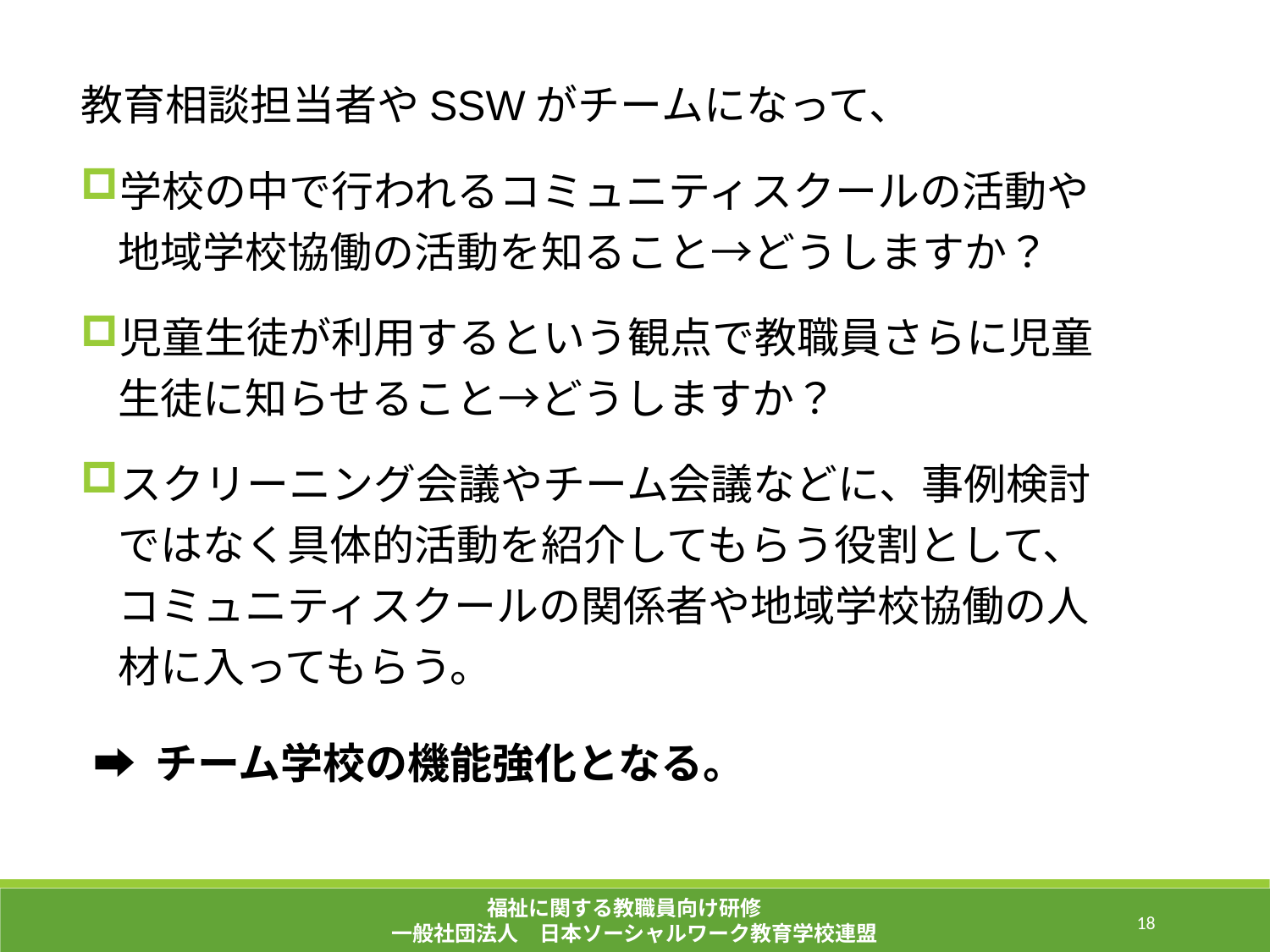

教育相談担当者やSSWがチームになって、
学校の中で行われるコミュニティスクールの活動や地域学校協働の活動を知ること→どうしますか？
児童生徒が利用するという観点で教職員さらに児童生徒に知らせること→どうしますか？
スクリーニング会議やチーム会議などに、事例検討ではなく具体的活動を紹介してもらう役割として、コミュニティスクールの関係者や地域学校協働の人材に入ってもらう。

➡ チーム学校の機能強化となる。
福祉に関する教職員向け研修
一般社団法人　日本ソーシャルワーク教育学校連盟
18